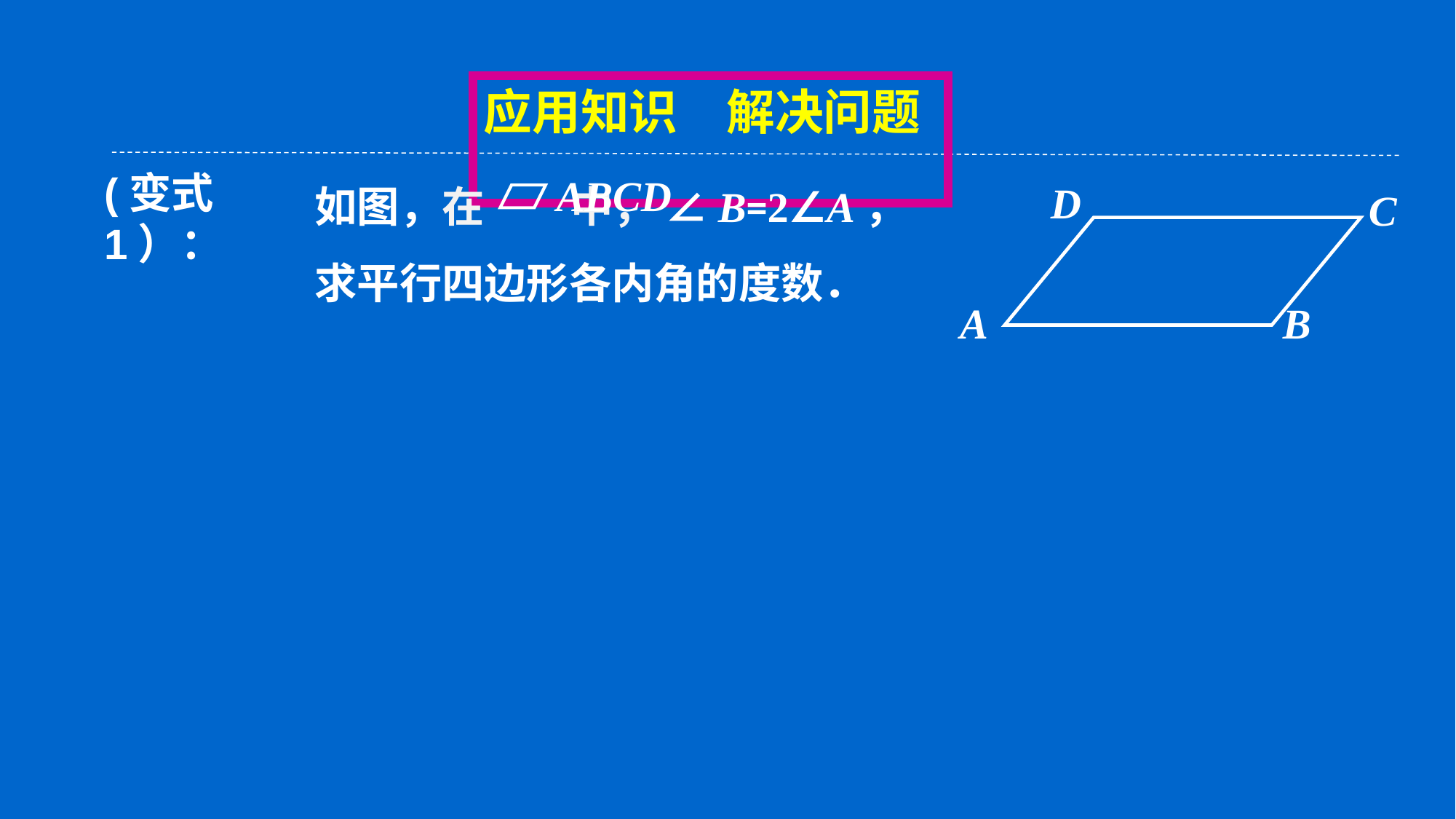

应用知识　解决问题
如图，在         中， ∠B=2∠A，
求平行四边形各内角的度数．
D
C

A
B
(变式1）：
ABCD